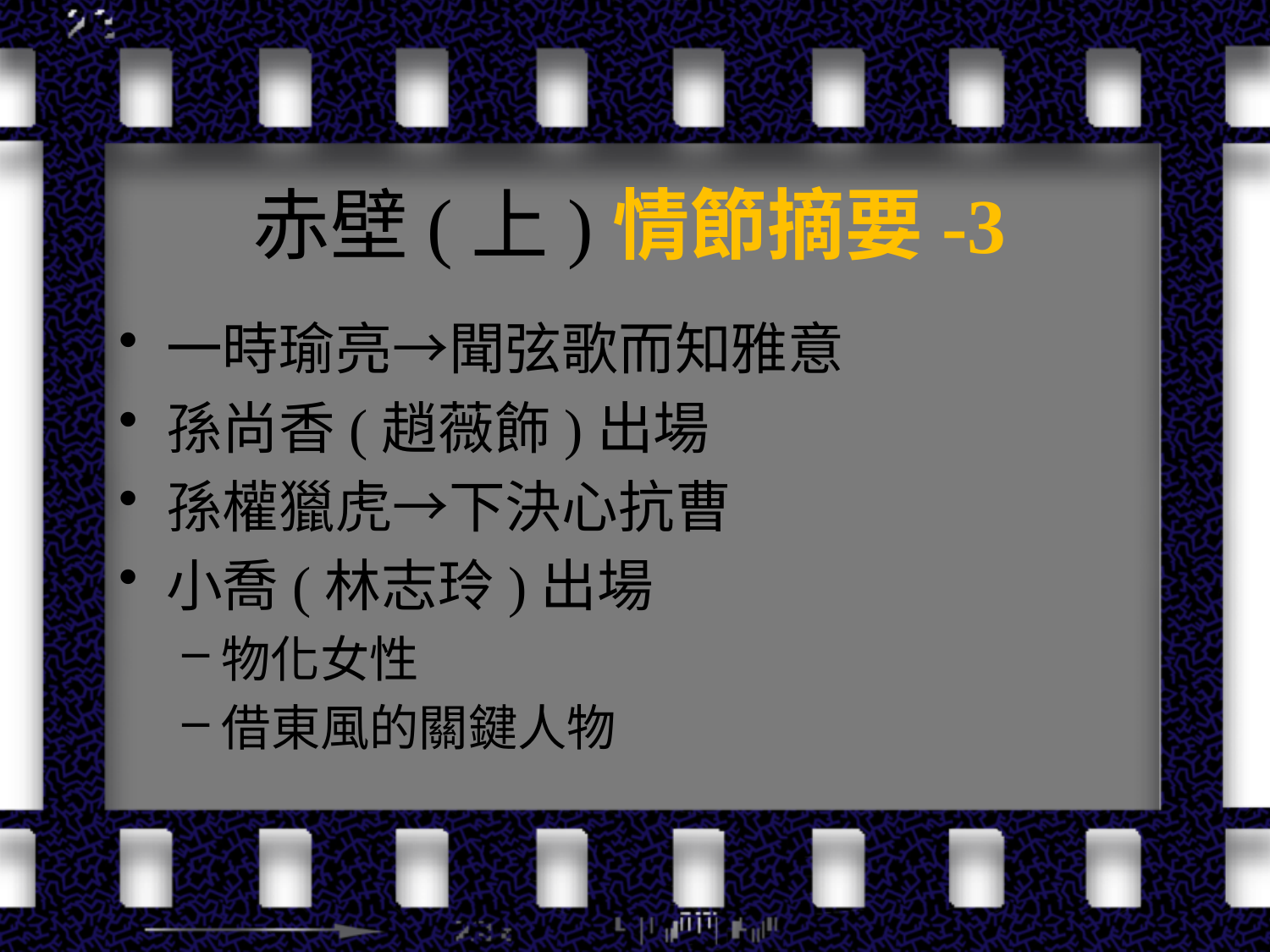

# 赤壁(上)情節摘要-3
一時瑜亮→聞弦歌而知雅意
孫尚香(趙薇飾)出場
孫權獵虎→下決心抗曹
小喬(林志玲)出場
物化女性
借東風的關鍵人物